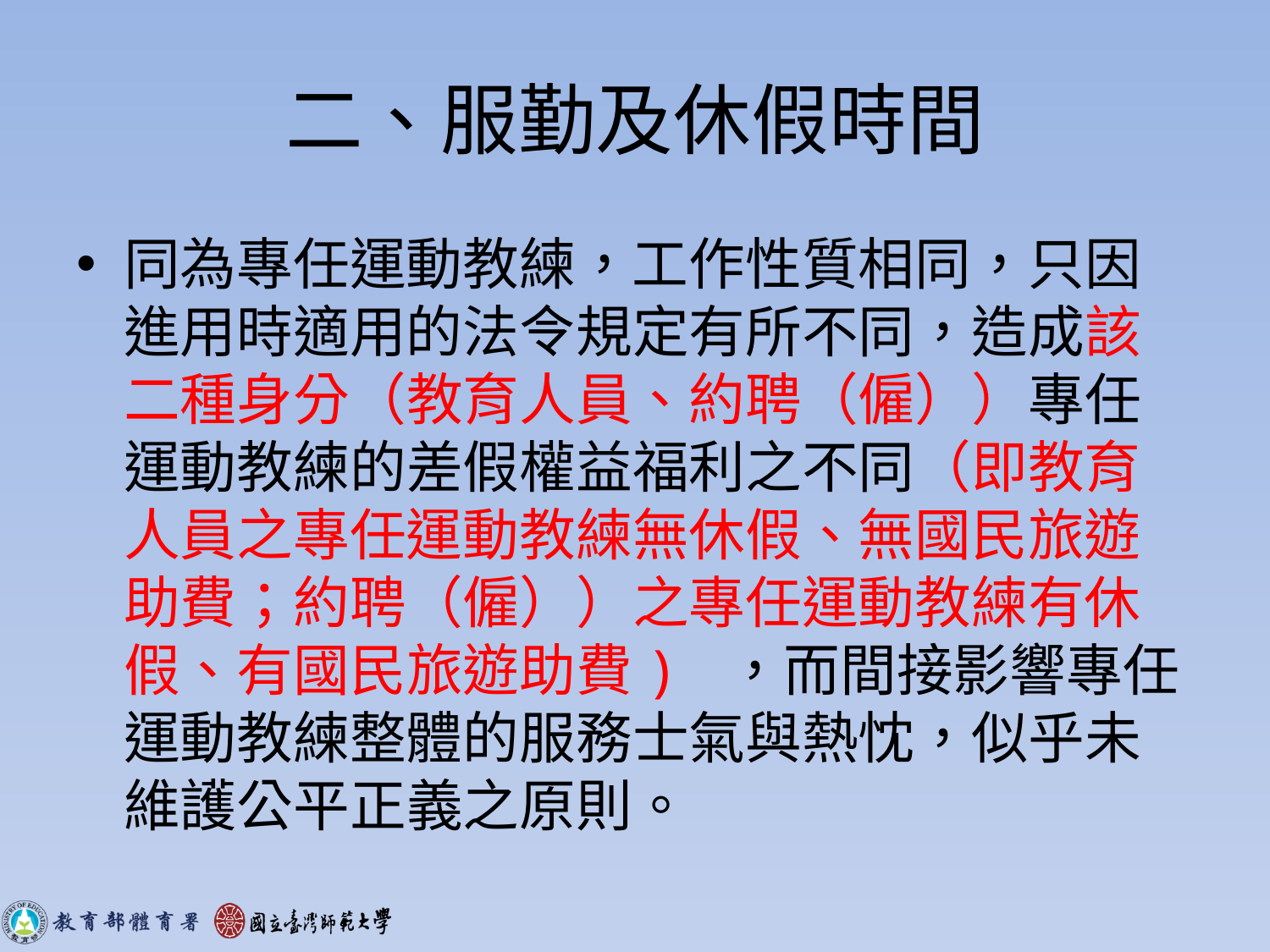

# 二、服勤及休假時間
同為專任運動教練，工作性質相同，只因進用時適用的法令規定有所不同，造成該二種身分（教育人員、約聘（僱））專任運動教練的差假權益福利之不同（即教育人員之專任運動教練無休假、無國民旅遊助費；約聘（僱））之專任運動教練有休假、有國民旅遊助費) ，而間接影響專任運動教練整體的服務士氣與熱忱，似乎未維護公平正義之原則。